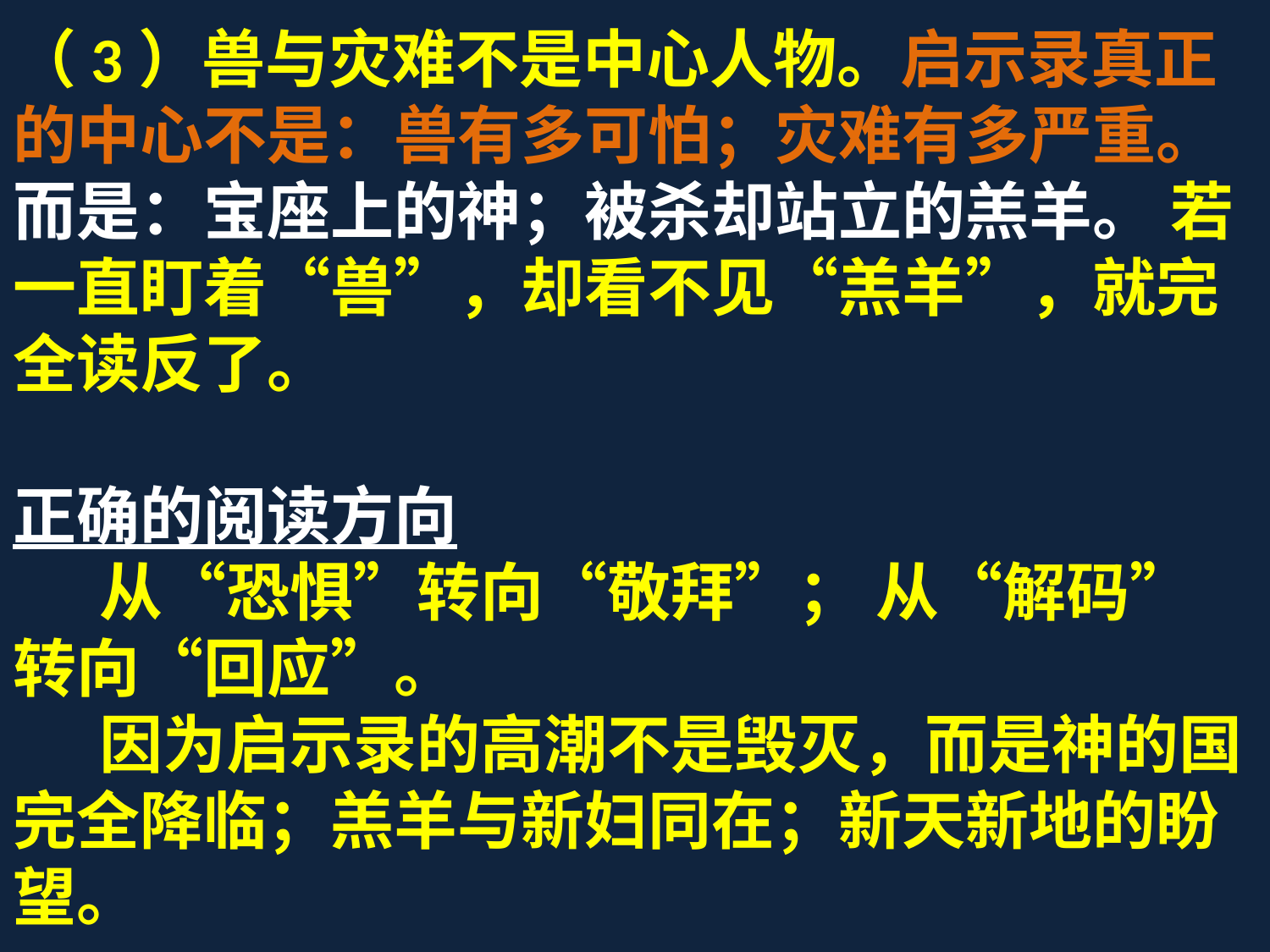

（3）兽与灾难不是中心人物。启示录真正的中心不是：兽有多可怕；灾难有多严重。而是：宝座上的神；被杀却站立的羔羊。 若一直盯着“兽”，却看不见“羔羊”，就完全读反了。

正确的阅读方向
     从“恐惧”转向“敬拜”； 从“解码”转向“回应”。
     因为启示录的高潮不是毁灭，而是神的国完全降临；羔羊与新妇同在；新天新地的盼望。